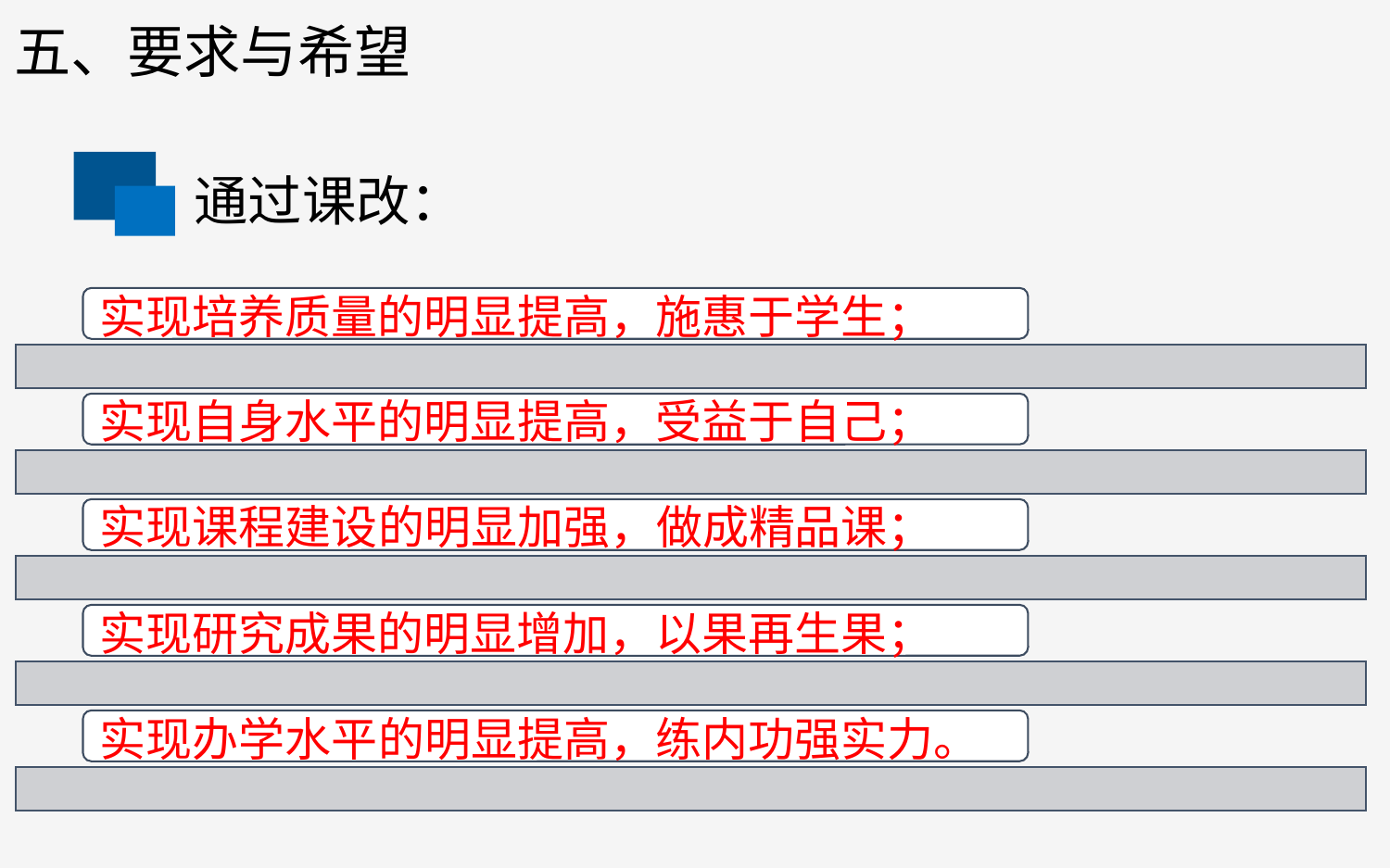

五、要求与希望

通过课改：
实现培养质量的明显提高，施惠于学生；
实现自身水平的明显提高，受益于自己；
实现课程建设的明显加强，做成精品课；
实现研究成果的明显增加，以果再生果；
实现办学水平的明显提高，练内功强实力。